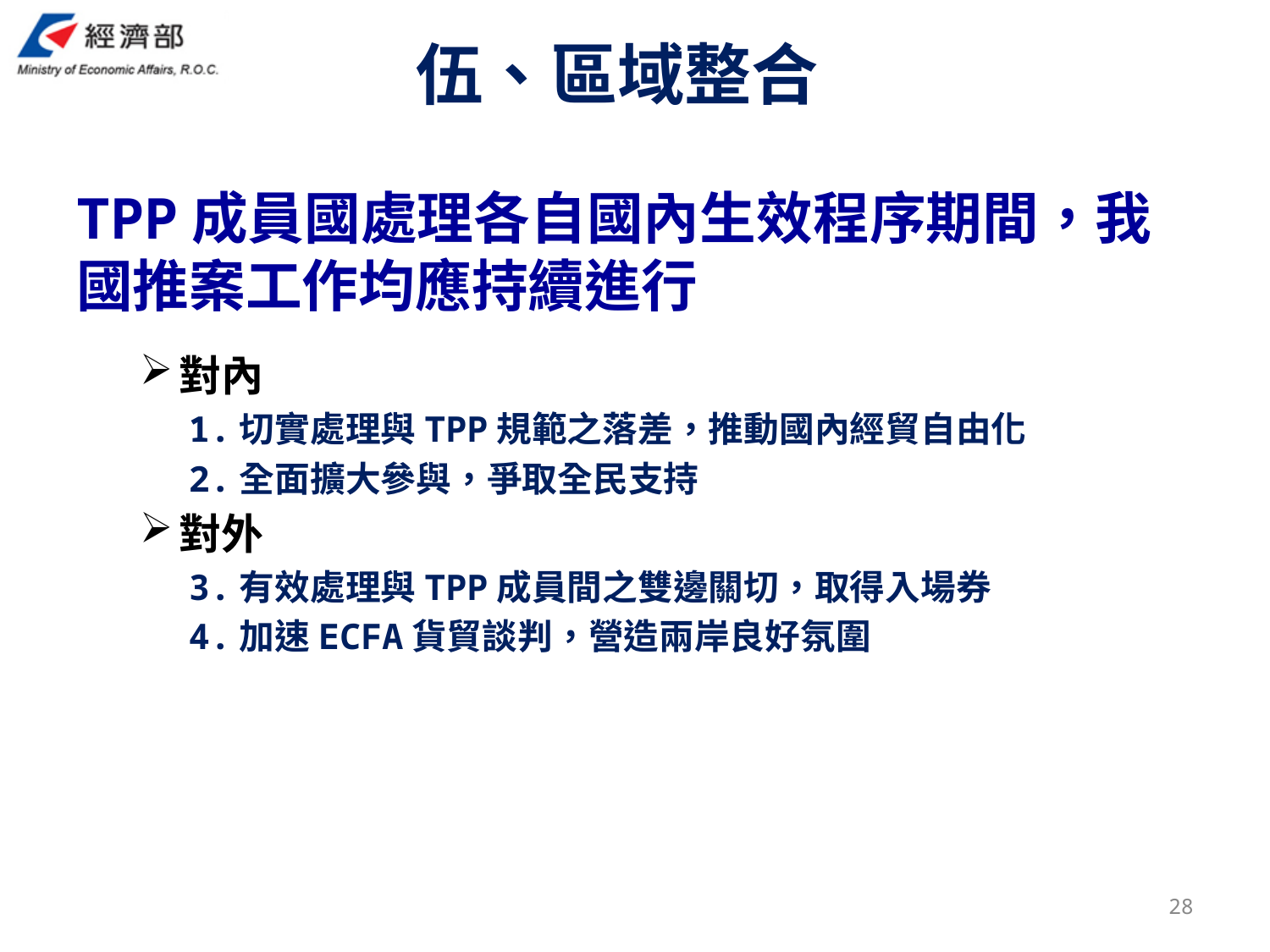

伍、區域整合
TPP成員國處理各自國內生效程序期間，我國推案工作均應持續進行

對內
1.切實處理與TPP規範之落差，推動國內經貿自由化
2.全面擴大參與，爭取全民支持
對外
3.有效處理與TPP成員間之雙邊關切，取得入場券
4.加速ECFA貨貿談判，營造兩岸良好氛圍
28